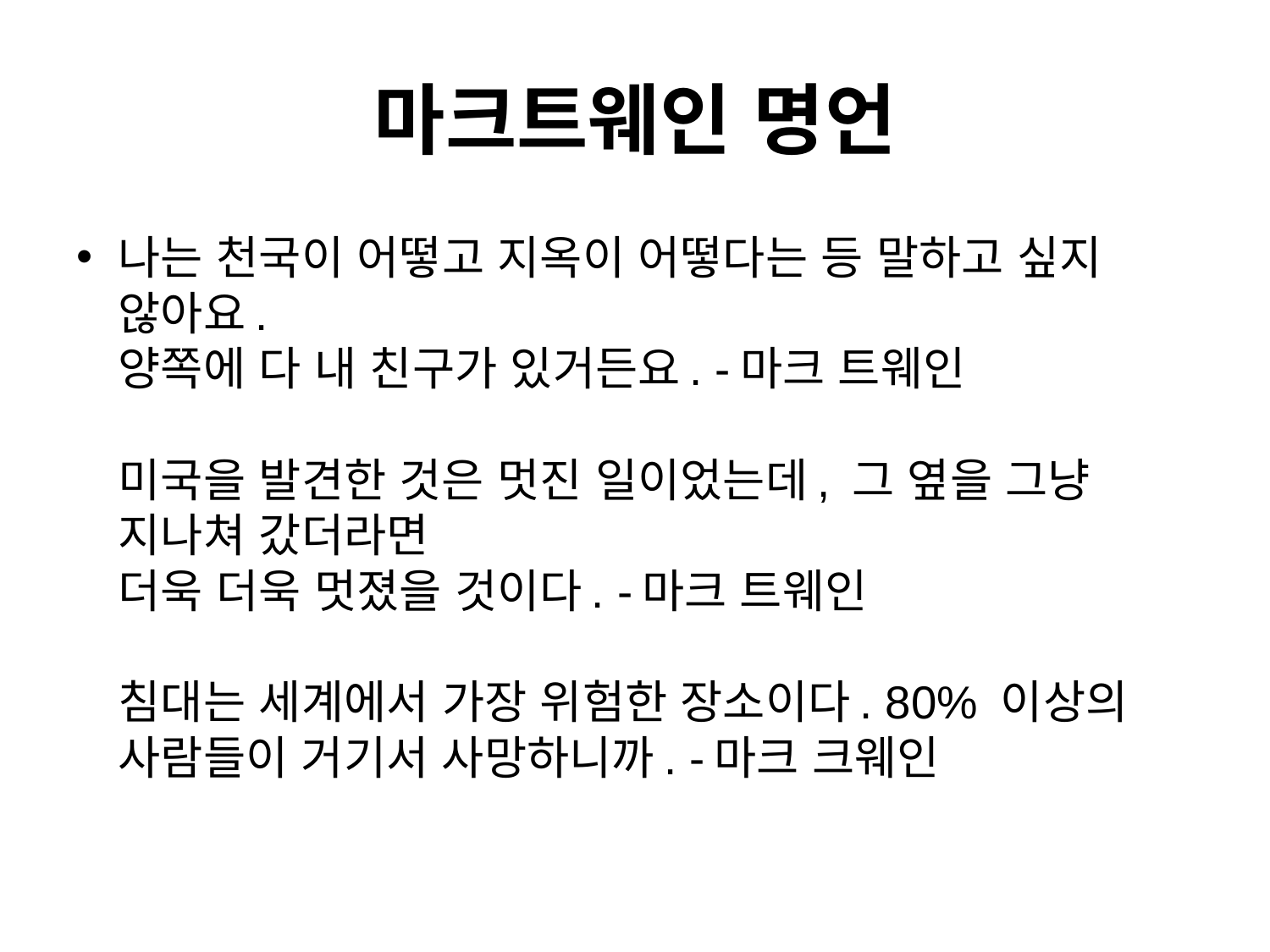

# 마크트웨인 명언
나는 천국이 어떻고 지옥이 어떻다는 등 말하고 싶지 않아요.
양쪽에 다 내 친구가 있거든요. -마크 트웨인
미국을 발견한 것은 멋진 일이었는데, 그 옆을 그냥 지나쳐 갔더라면
더욱 더욱 멋졌을 것이다. -마크 트웨인
침대는 세계에서 가장 위험한 장소이다. 80% 이상의 사람들이 거기서 사망하니까. -마크 크웨인